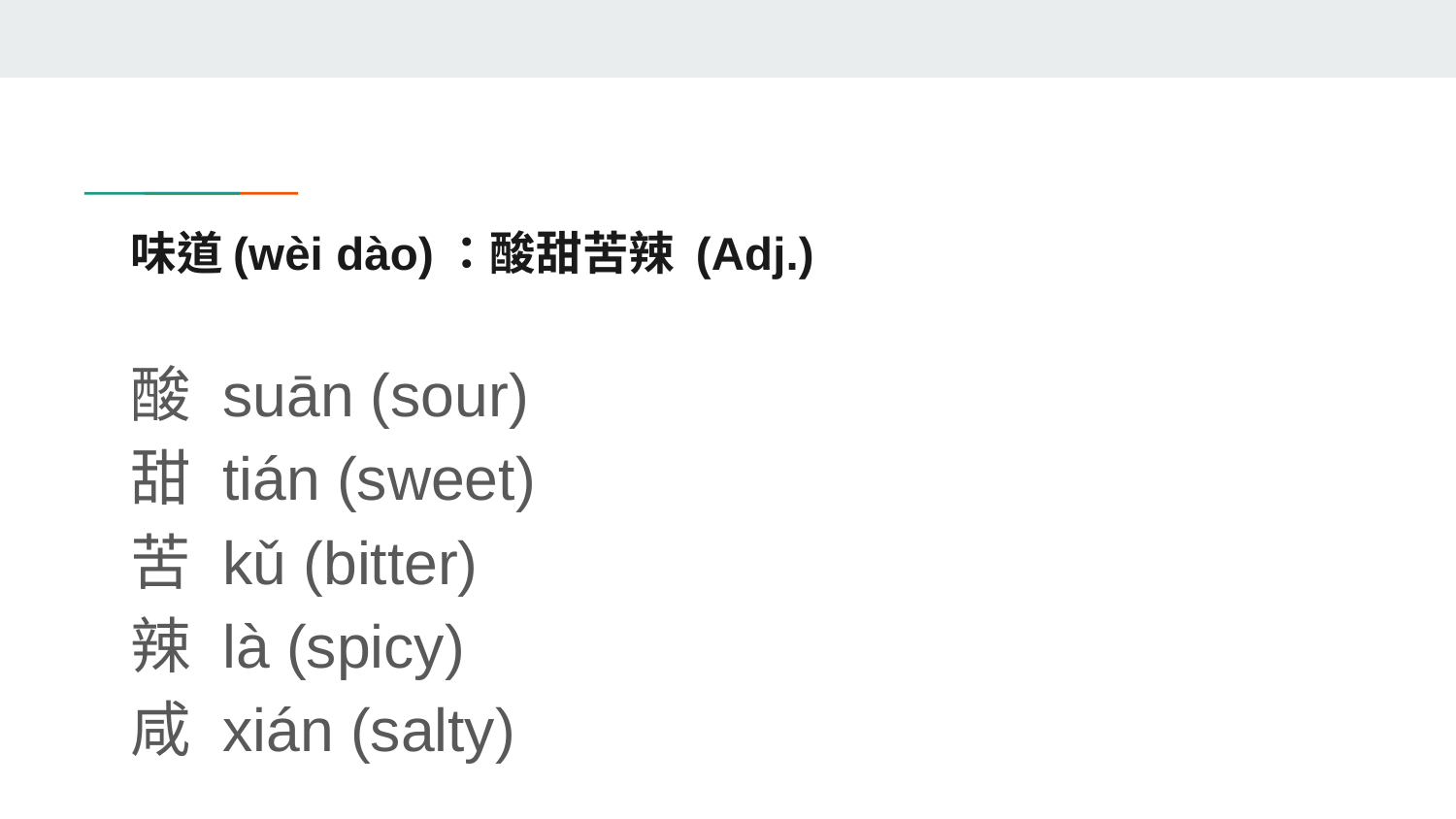

# 味道(wèi dào)：酸甜苦辣 (Adj.)
酸 suān (sour)
甜 tián (sweet)
苦 kǔ (bitter)
辣 là (spicy)
咸 xián (salty)